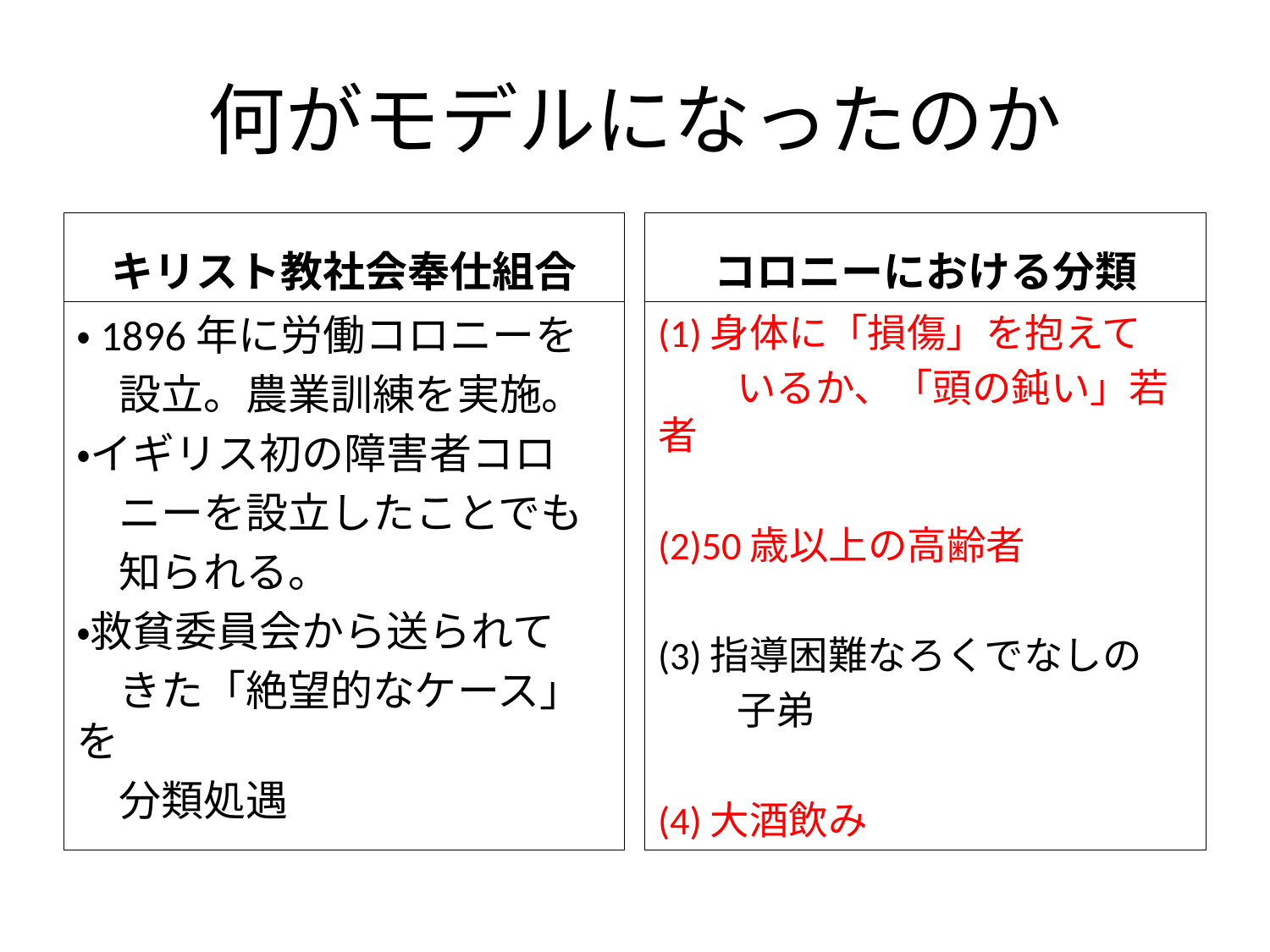

# 何がモデルになったのか
キリスト教社会奉仕組合
コロニーにおける分類
・1896年に労働コロニーを
　設立。農業訓練を実施。
・イギリス初の障害者コロ
　ニーを設立したことでも
　知られる。
・救貧委員会から送られて
　きた「絶望的なケース」を
　分類処遇
(1)身体に「損傷」を抱えて
　　いるか、「頭の鈍い」若者

(2)50歳以上の高齢者

(3)指導困難なろくでなしの
　　子弟

(4)大酒飲み